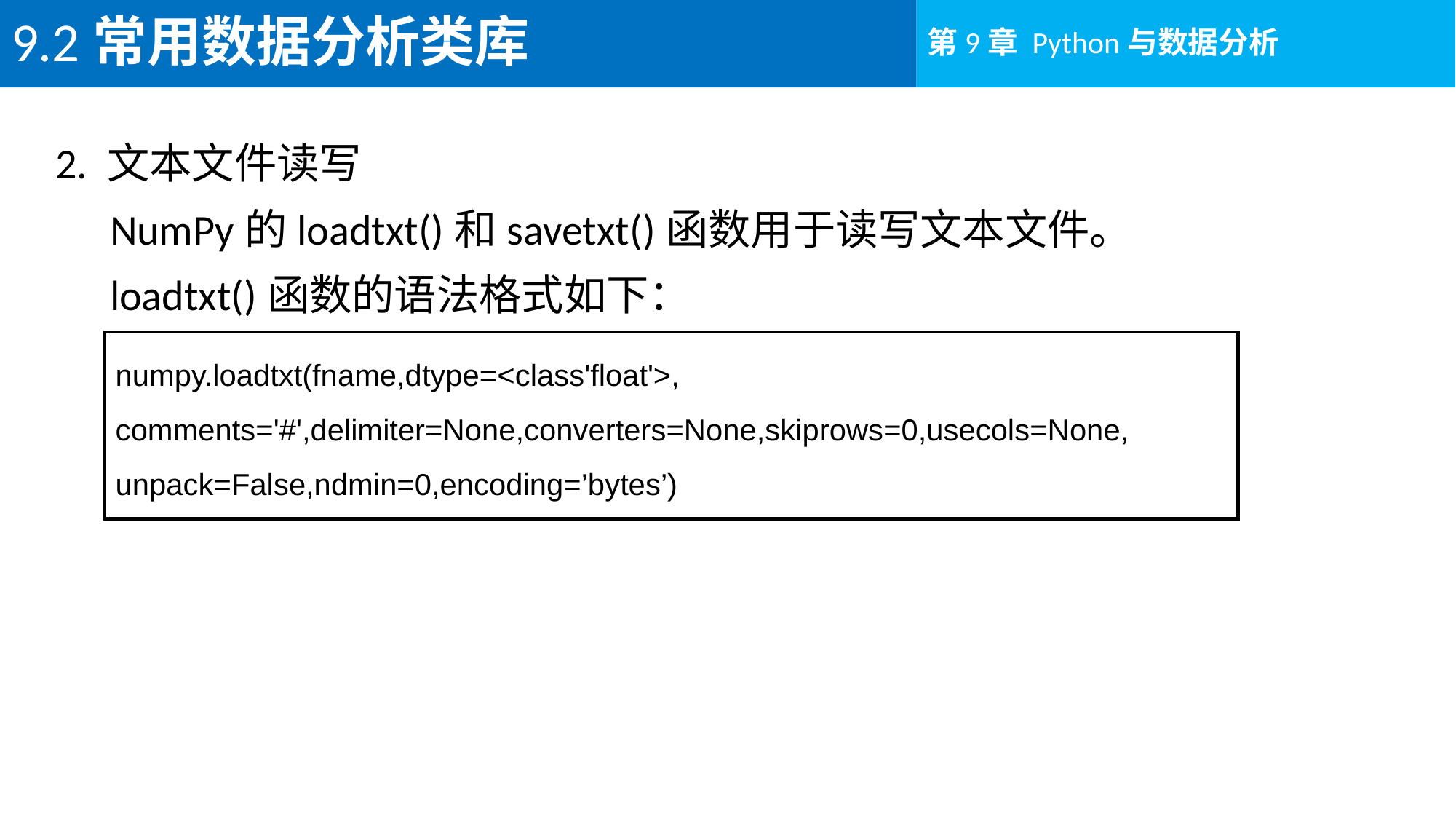

# 9.2常用数据分析类库
2. 文本文件读写
NumPy的loadtxt()和savetxt()函数用于读写文本文件。
loadtxt()函数的语法格式如下：

numpy.loadtxt(fname,dtype=<class'float'>,
comments='#',delimiter=None,converters=None,skiprows=0,usecols=None,
unpack=False,ndmin=0,encoding=’bytes’)